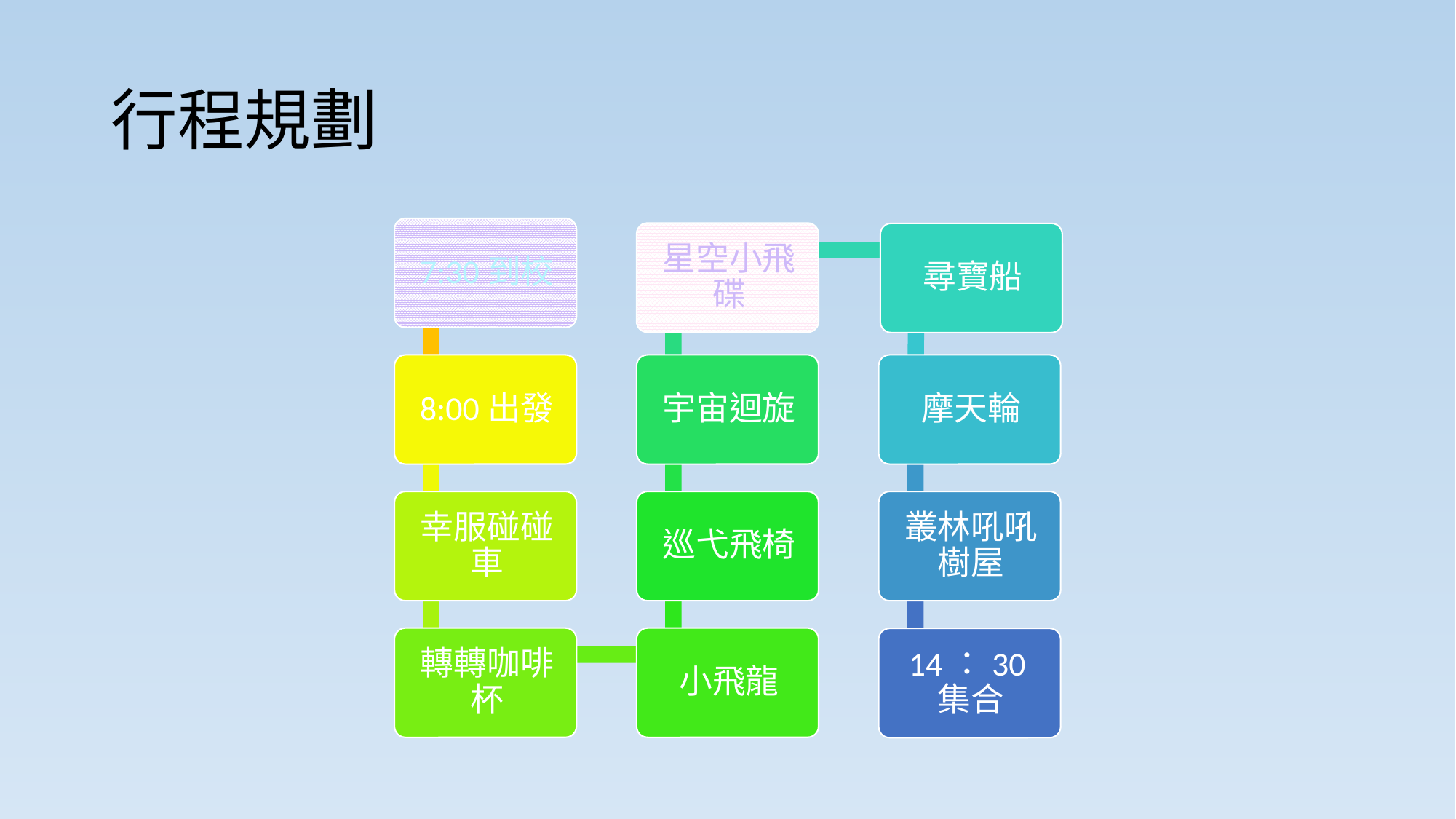

# 行程規劃
7:30到校
8:00出發
幸服碰碰車
轉轉咖啡杯
小飛龍
巡弋飛椅
宇宙迴旋
星空小飛碟
尋寶船
摩天輪
叢林吼吼樹屋
14：30集合